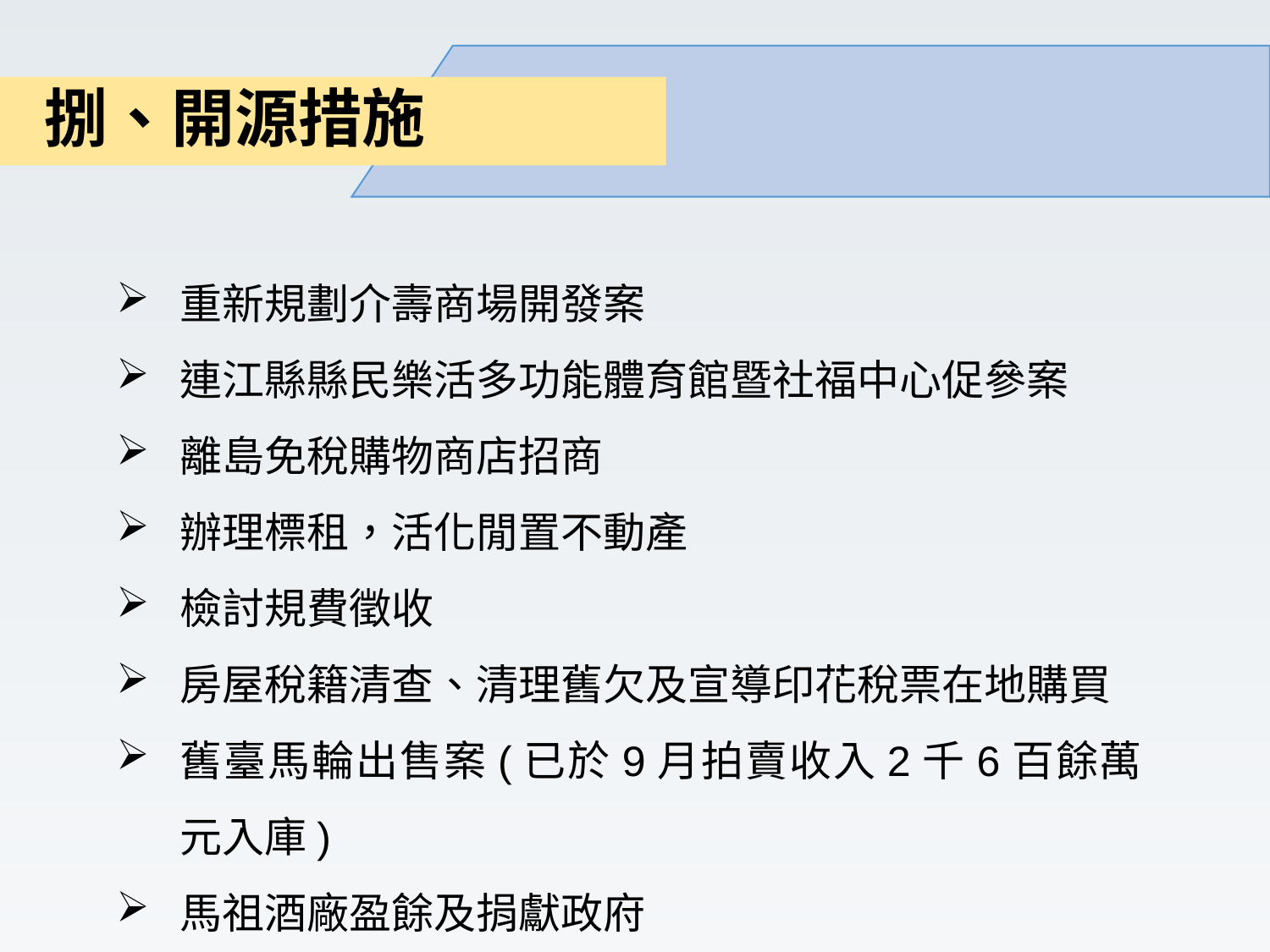

# 捌、開源措施
重新規劃介壽商場開發案
連江縣縣民樂活多功能體育館暨社福中心促參案
離島免稅購物商店招商
辦理標租，活化閒置不動產
檢討規費徵收
房屋稅籍清查、清理舊欠及宣導印花稅票在地購買
舊臺馬輪出售案(已於9月拍賣收入2千6百餘萬元入庫)
馬祖酒廠盈餘及捐獻政府